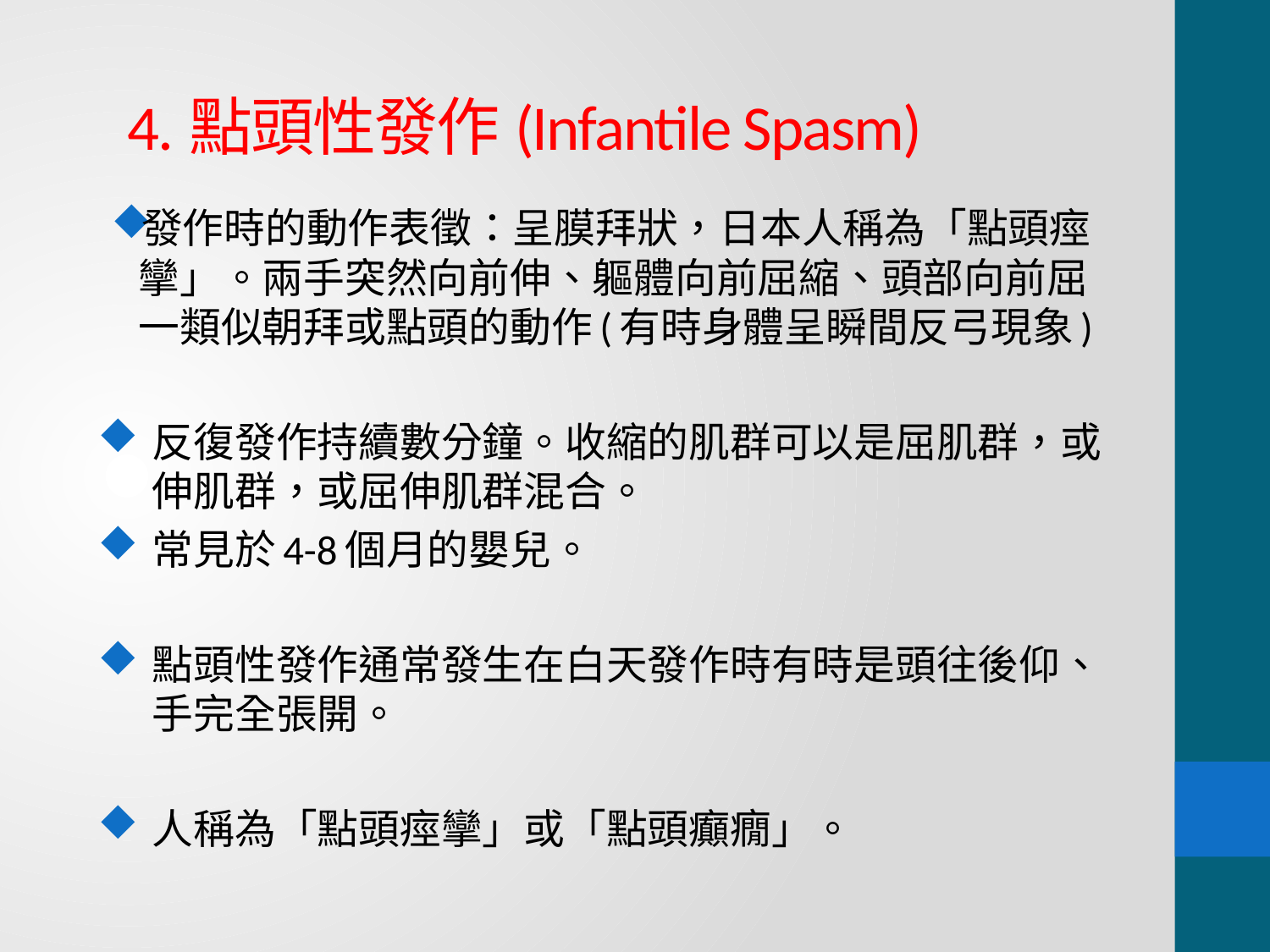

# 4.點頭性發作(Infantile Spasm)
發作時的動作表徵：呈膜拜狀，日本人稱為「點頭痙攣」。兩手突然向前伸、軀體向前屈縮、頭部向前屈一類似朝拜或點頭的動作(有時身體呈瞬間反弓現象)

反復發作持續數分鐘。收縮的肌群可以是屈肌群，或伸肌群，或屈伸肌群混合。
常見於4-8個月的嬰兒。

點頭性發作通常發生在白天發作時有時是頭往後仰、手完全張開。

人稱為「點頭痙攣」或「點頭癲癇」。